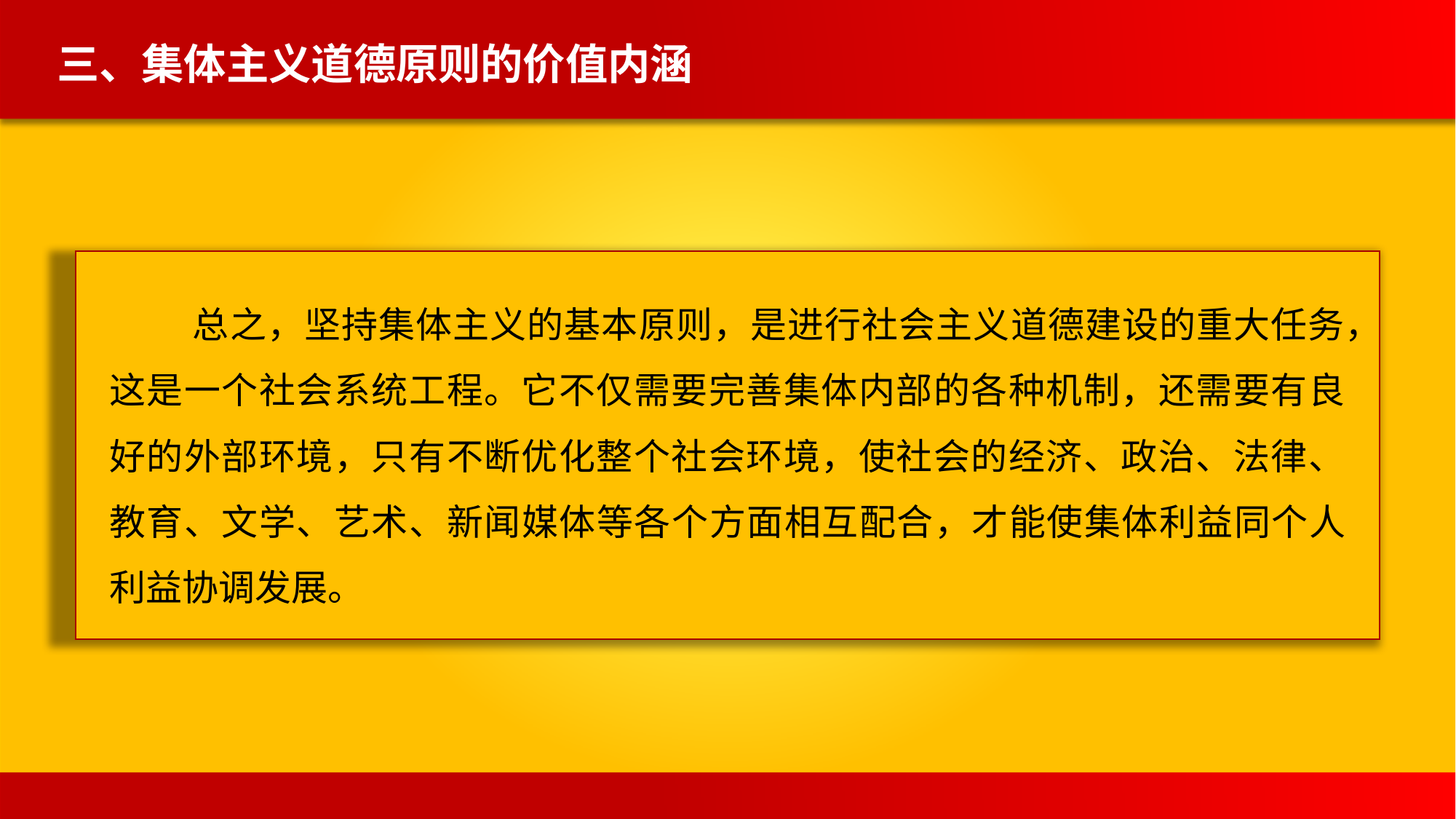

三、集体主义道德原则的价值内涵

          总之，坚持集体主义的基本原则，是进行社会主义道德建设的重大任务，这是一个社会系统工程。它不仅需要完善集体内部的各种机制，还需要有良好的外部环境，只有不断优化整个社会环境，使社会的经济、政治、法律、教育、文学、艺术、新闻媒体等各个方面相互配合，才能使集体利益同个人利益协调发展。